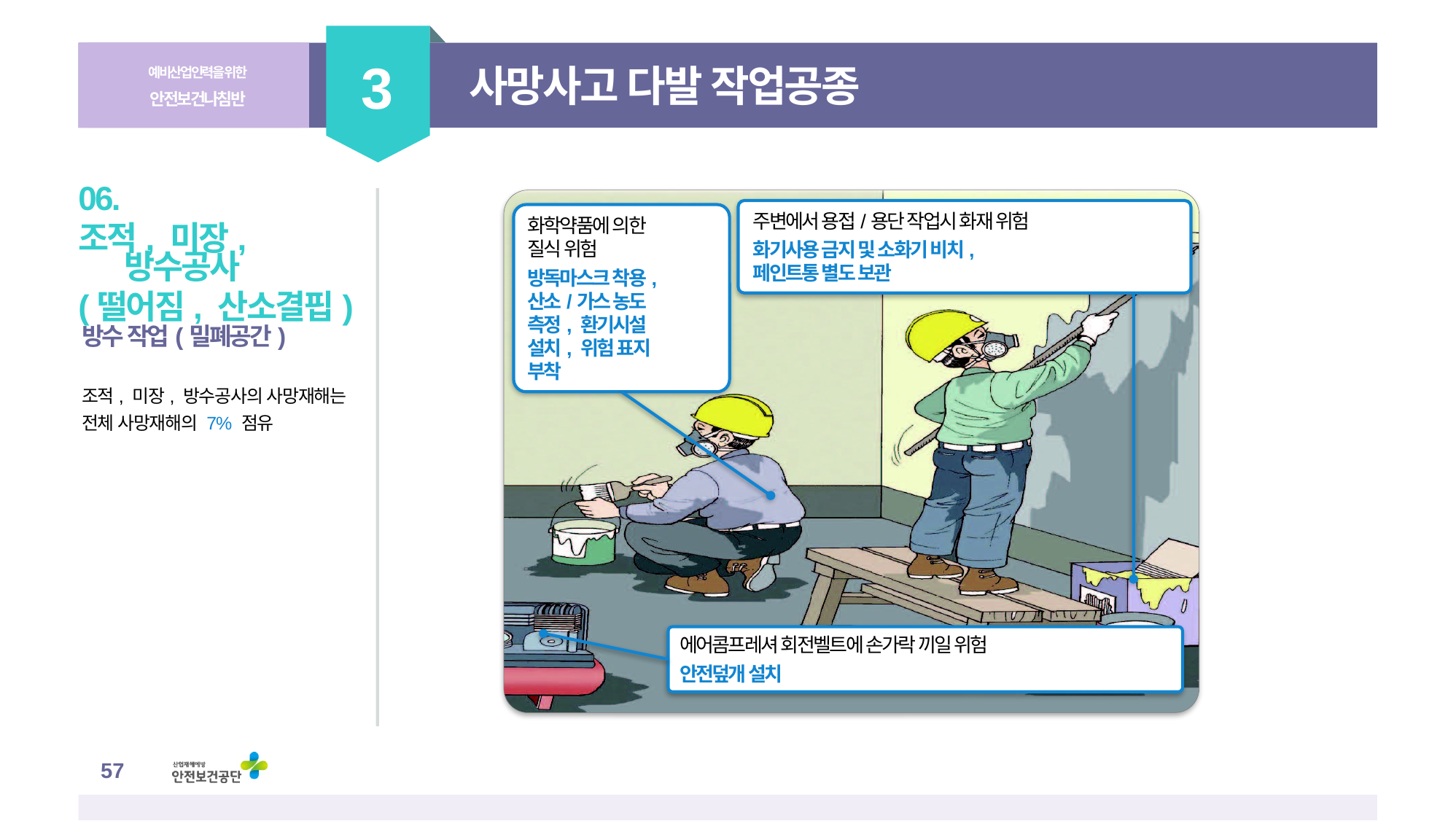

3
예비산업인력을 위한
안전보건나침반
사망사고 다발 작업공종
화학약품에 의한
질식 위험
방독마스크 착용,
산소/가스 농도
측정, 환기시설
설치, 위험 표지
부착

주변에서 용접/용단 작업시 화재 위험
화기사용 금지 및 소화기 비치,
페인트통 별도 보관
에어콤프레셔 회전벨트에 손가락 끼일 위험
안전덮개 설치
06.
조적, 미장, 방수공사
(떨어짐, 산소결핍)
방수 작업(밀폐공간)
조적, 미장, 방수공사의 사망재해는
전체 사망재해의 7% 점유